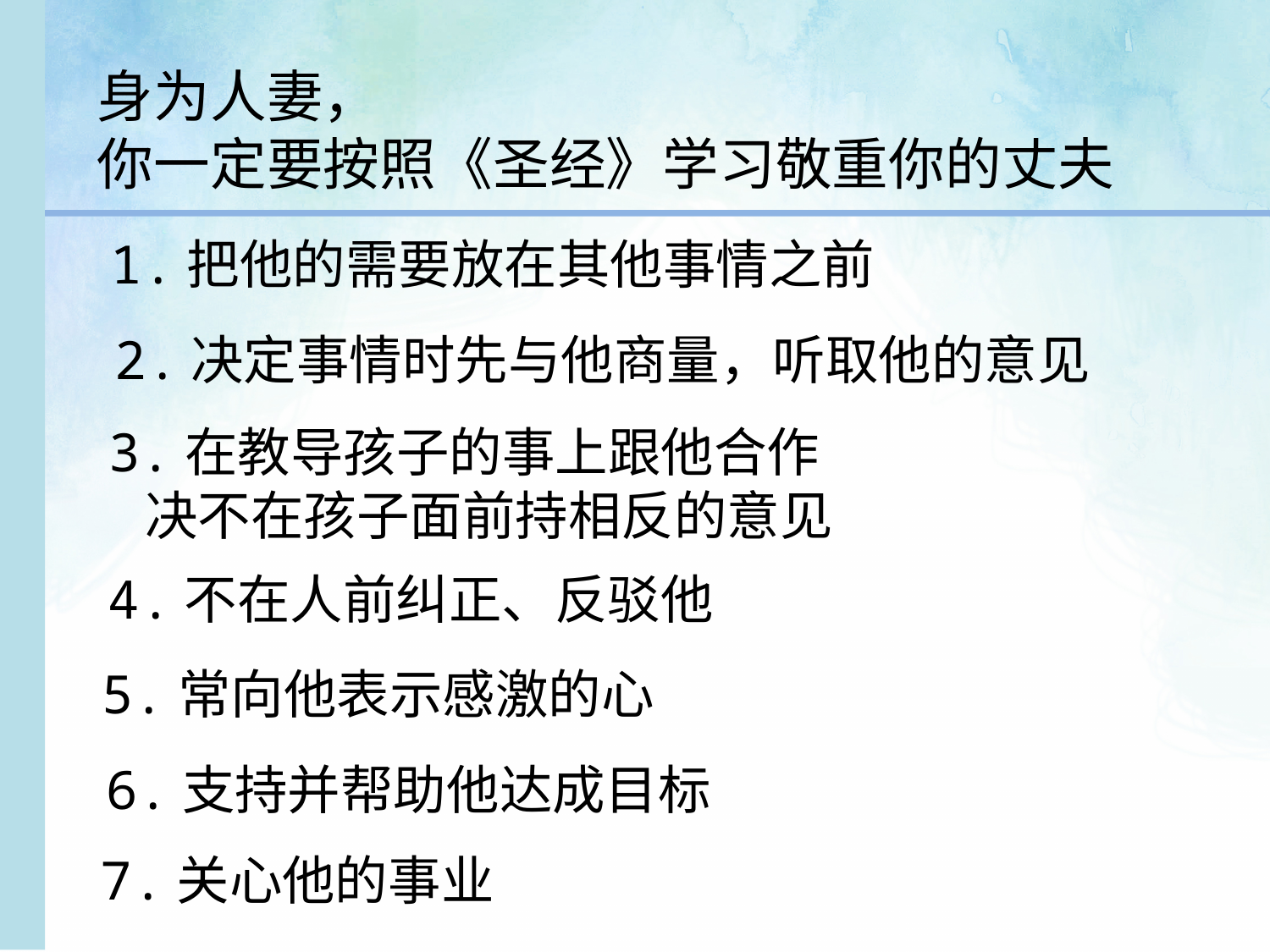

身为人妻，
你一定要按照《圣经》学习敬重你的丈夫

1.把他的需要放在其他事情之前
2.决定事情时先与他商量，听取他的意见
3.在教导孩子的事上跟他合作
  决不在孩子面前持相反的意见
4.不在人前纠正、反驳他
5.常向他表示感激的心
6.支持并帮助他达成目标
7.关心他的事业